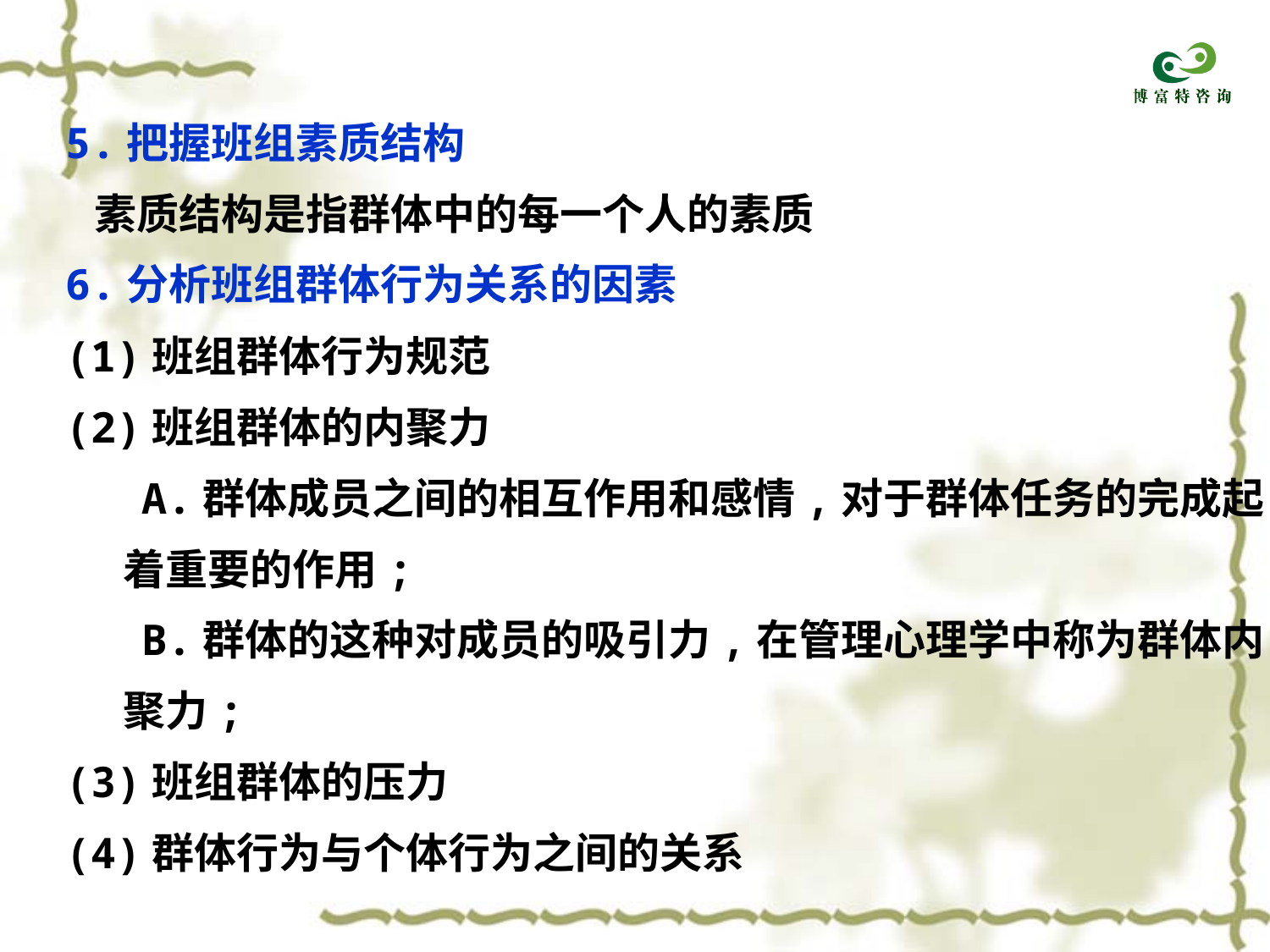

5.把握班组素质结构
  素质结构是指群体中的每一个人的素质
6.分析班组群体行为关系的因素
(1)班组群体行为规范
(2)班组群体的内聚力
   A.群体成员之间的相互作用和感情,对于群体任务的完成起
     着重要的作用;
   B.群体的这种对成员的吸引力,在管理心理学中称为群体内
     聚力;
(3)班组群体的压力
(4)群体行为与个体行为之间的关系